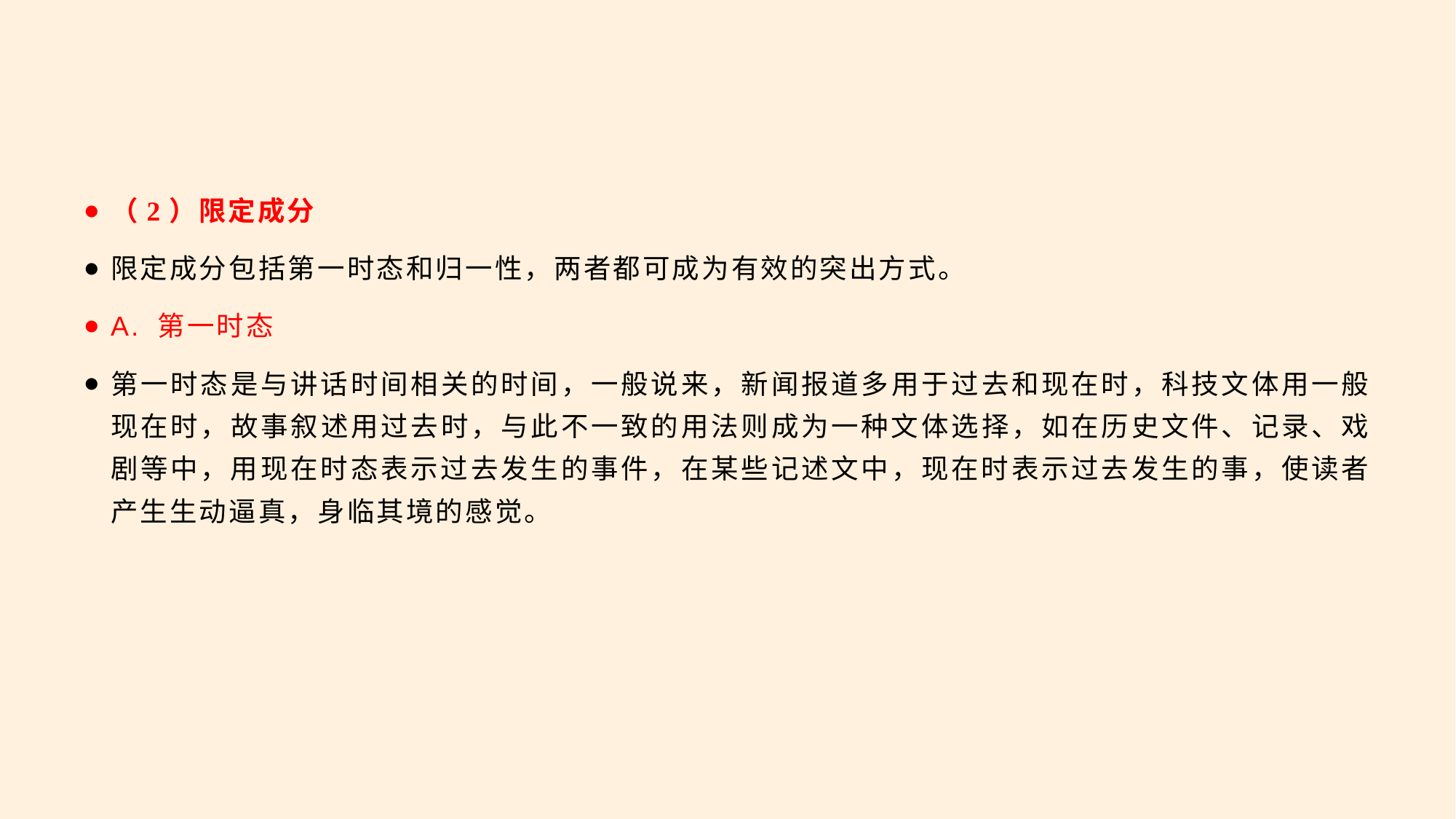

#
（2）限定成分
限定成分包括第一时态和归一性，两者都可成为有效的突出方式。
A. 第一时态
第一时态是与讲话时间相关的时间，一般说来，新闻报道多用于过去和现在时，科技文体用一般现在时，故事叙述用过去时，与此不一致的用法则成为一种文体选择，如在历史文件、记录、戏剧等中，用现在时态表示过去发生的事件，在某些记述文中，现在时表示过去发生的事，使读者产生生动逼真，身临其境的感觉。